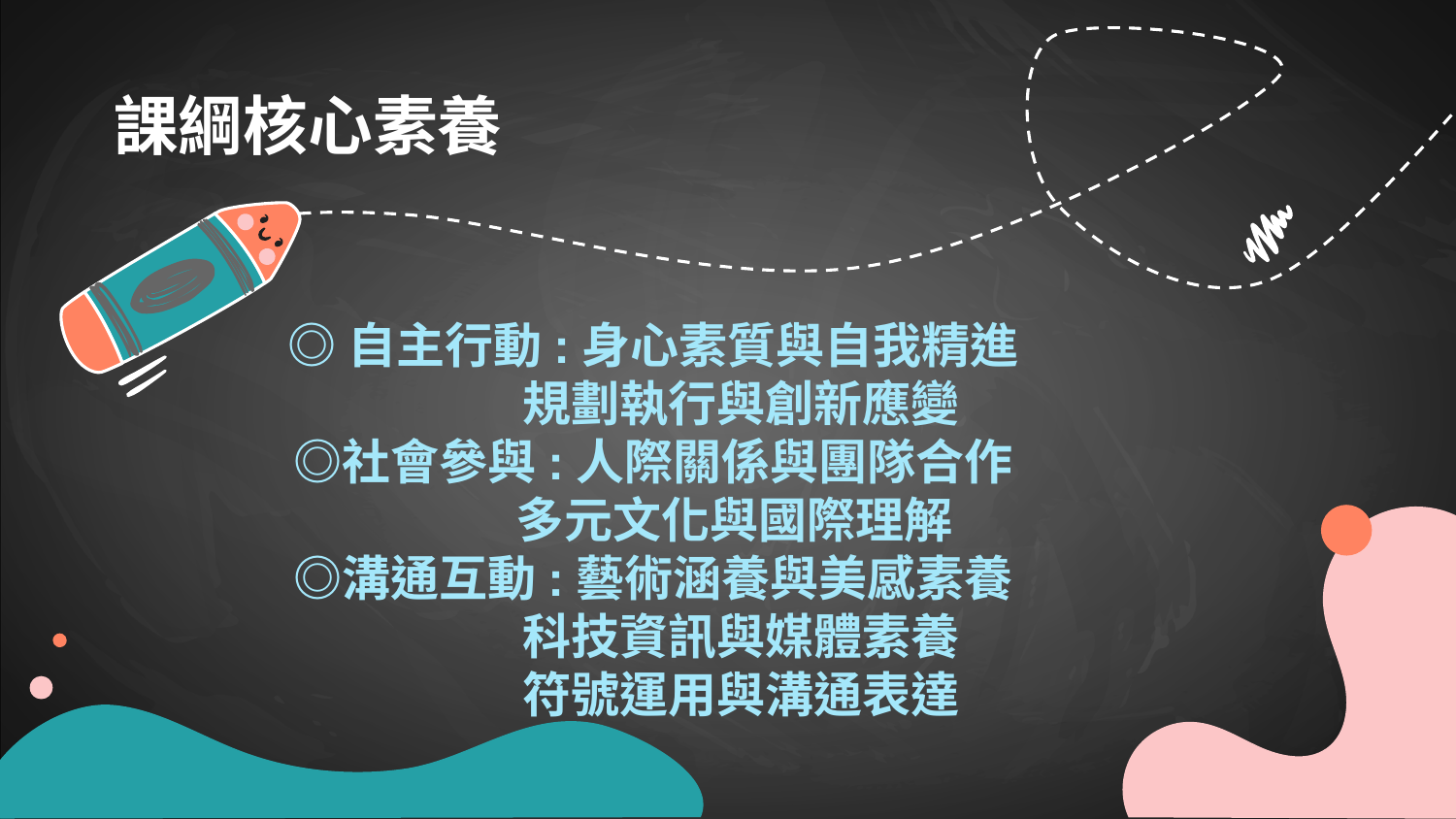

課綱核心素養
◎自主行動:身心素質與自我精進
             規劃執行與創新應變
◎社會參與:人際關係與團隊合作
            多元文化與國際理解
◎溝通互動:藝術涵養與美感素養
             科技資訊與媒體素養
             符號運用與溝通表達